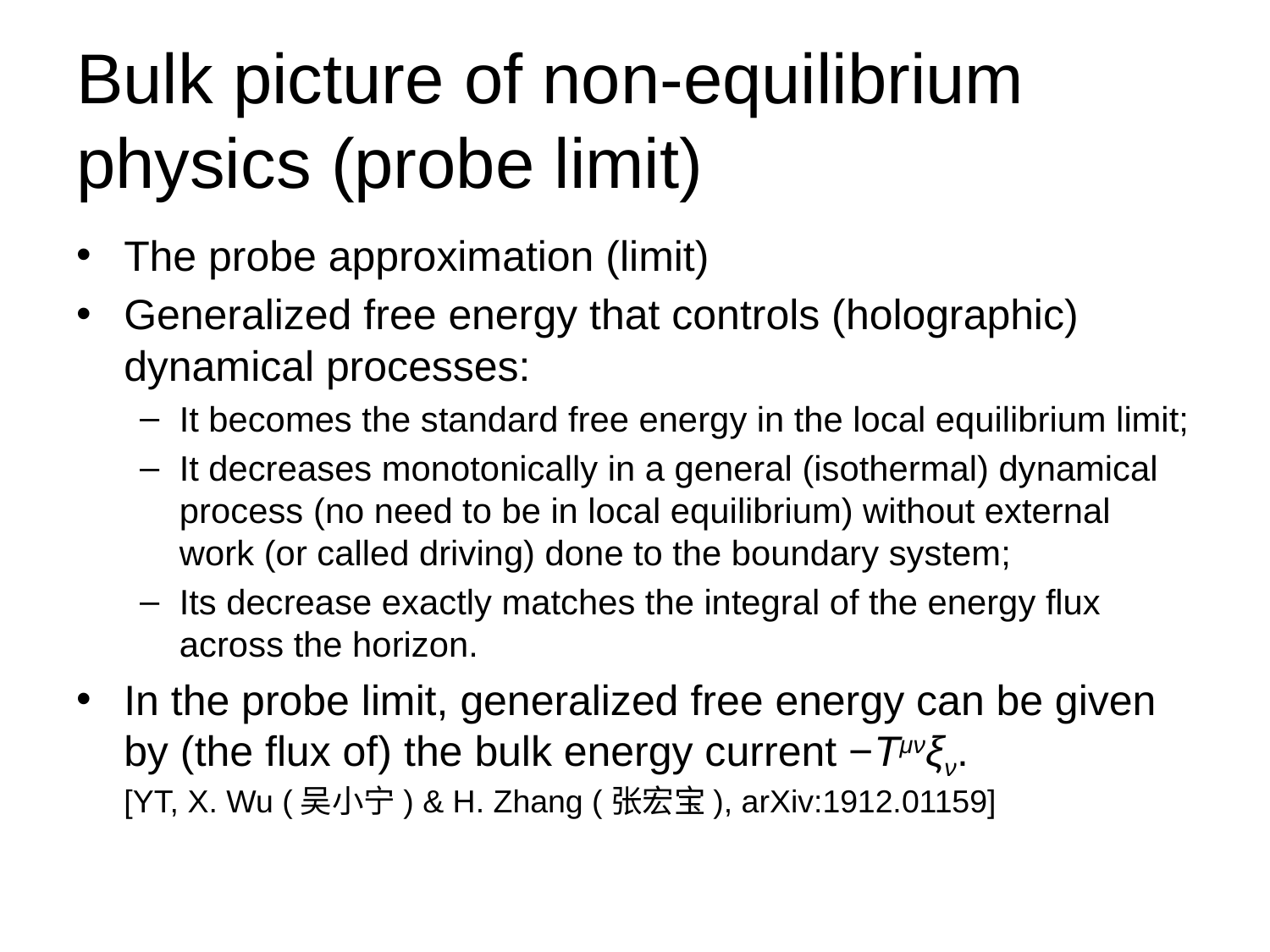

Bulk picture of non-equilibrium physics (probe limit)
The probe approximation (limit)
Generalized free energy that controls (holographic) dynamical processes:
﻿It becomes the standard free energy in the local equilibrium limit;
﻿It decreases monotonically in a general (isothermal) dynamical process (no need to be in local equilibrium) without external work (or called driving) done to the boundary system;
﻿Its decrease exactly matches the integral of the energy flux across the horizon.
In the probe limit, generalized free energy can be given by (the flux of) the bulk energy current −Tμνξν.
[YT, X. Wu (吴小宁) & H. Zhang (张宏宝), arXiv:1912.01159]